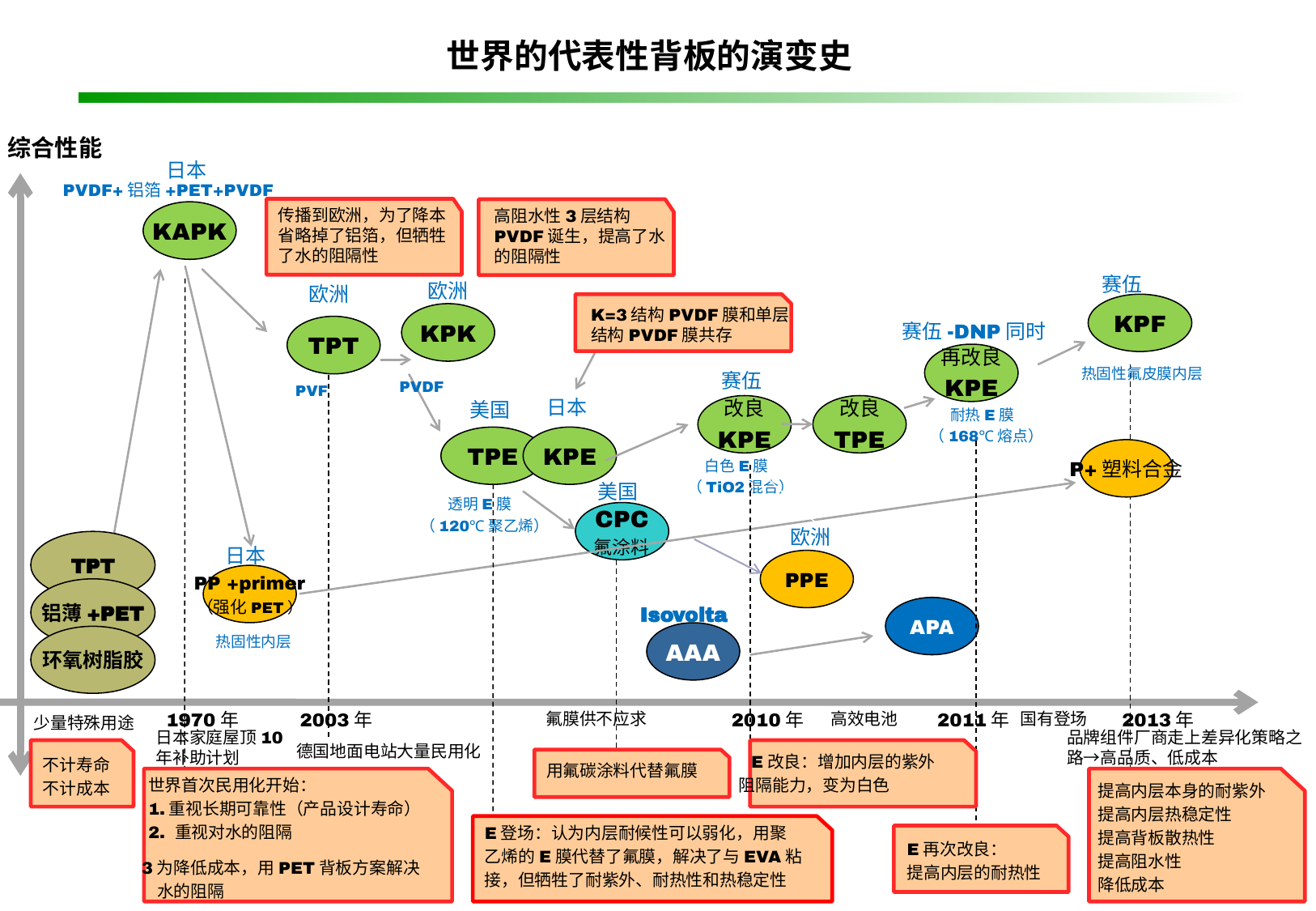

世界的代表性背板的演变史
综合性能
日本
         PVDF+铝箔+PET+PVDF

传播到欧洲，为了降本省略掉了铝箔，但牺牲了水的阻隔性

高阻水性3层结构PVDF诞生，提高了水的阻隔性
KAPK
赛伍
欧洲
欧洲
KPF

K=3结构PVDF膜和单层结构PVDF膜共存
KPK
赛伍-DNP同时
TPT
再改良
KPE
热固性氟皮膜内层
赛伍
            PVF

          PVDF

日本
美国
改良
KPE
改良
TPE
       耐热E膜
 （168℃熔点）

TPE
KPE

P+塑料合金

    白色E膜
（TiO2混合）

美国
       透明E膜
（120℃聚乙烯）

CPC
氟涂料

欧洲
TPT
日本

PPE

PP +primer
（强化PET）
铝薄+PET
Isovolta
APA
AAA
热固性内层
环氧树脂胶

1970年
2003年
氟膜供不应求
2010年
高效电池
2011年
  国有登场
2013年
  少量特殊用途
日本家庭屋顶10年补助计划

品牌组件厂商走上差异化策略之路→高品质、低成本

         E改良：增加内层的紫外
         阻隔能力，变为白色

         E改良：增加内层的紫外
         阻隔能力，变为白色
德国地面电站大量民用化
不计寿命
不计成本

不计成本
不计寿命

用氟碳涂料代替氟膜
用氟碳涂料代替氟膜
世界首次民用化开始：
1.重视长期可靠性（产品设计寿命）
2. 重视对水的阻隔

提高内层本身的耐紫外
提高内层热稳定性
提高背板散热性
提高阻水性
降低成本
提高内层本身的耐紫外
提高内层热稳定性
提高背板散热性
提高阻水性
降低成本

 E登场：认为内层耐候性可以弱化，
          用聚乙烯只解决背板与EVA粘接，
          靠聚乙烯来补偿耐局部放电
E登场：认为内层耐候性可以弱化，用聚
乙烯的E膜代替了氟膜，解决了与EVA粘
接，但牺牲了耐紫外、耐热性和热稳定性

E再次改良：
提高内层的耐热性
3为降低成本，用PET背板方案解决
   水的阻隔